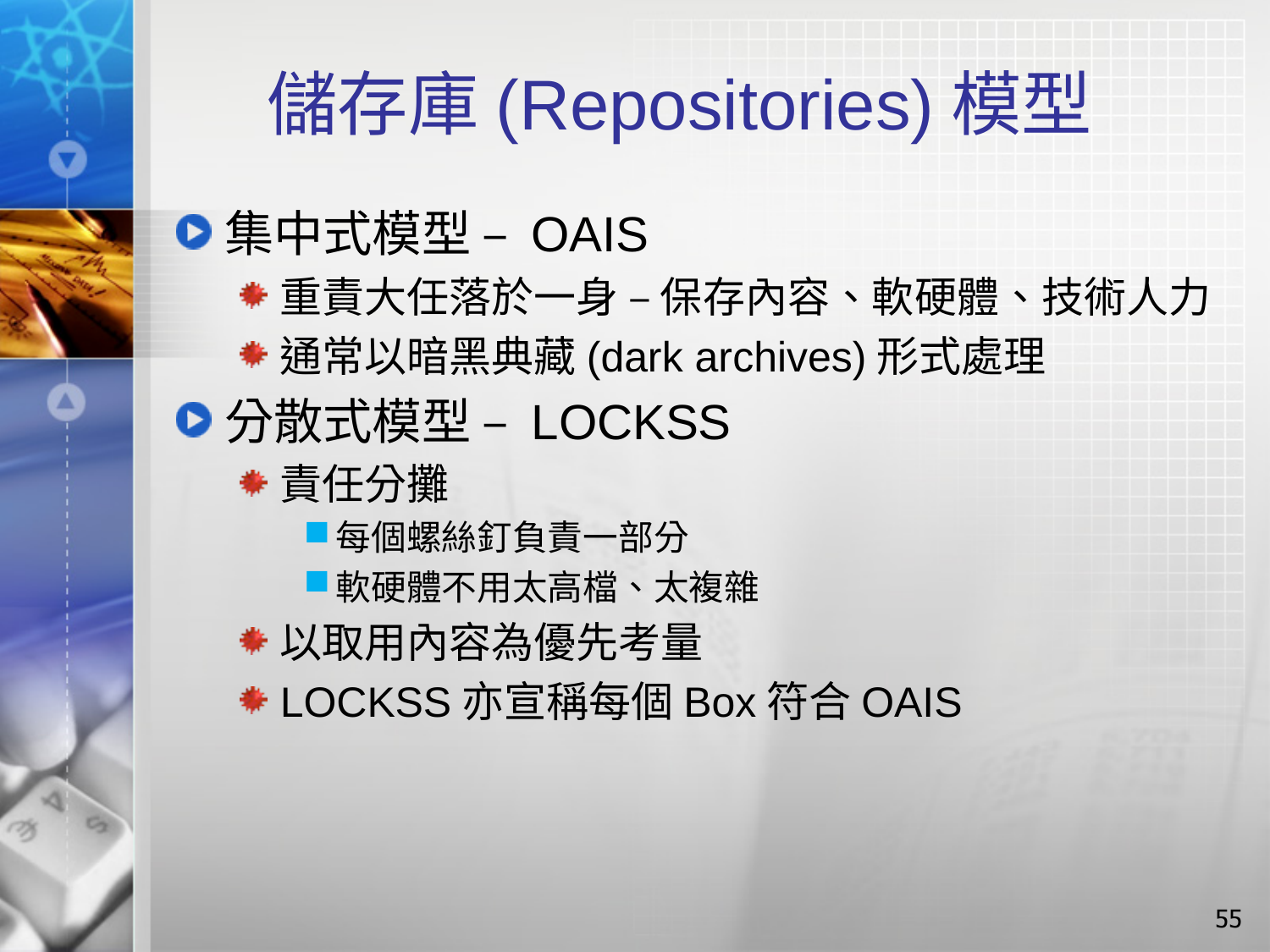

# 儲存庫(Repositories)模型
集中式模型 – OAIS
重責大任落於一身 – 保存內容、軟硬體、技術人力
通常以暗黑典藏(dark archives)形式處理
分散式模型 – LOCKSS
責任分攤
每個螺絲釘負責一部分
軟硬體不用太高檔、太複雜
以取用內容為優先考量
LOCKSS亦宣稱每個Box符合OAIS
55